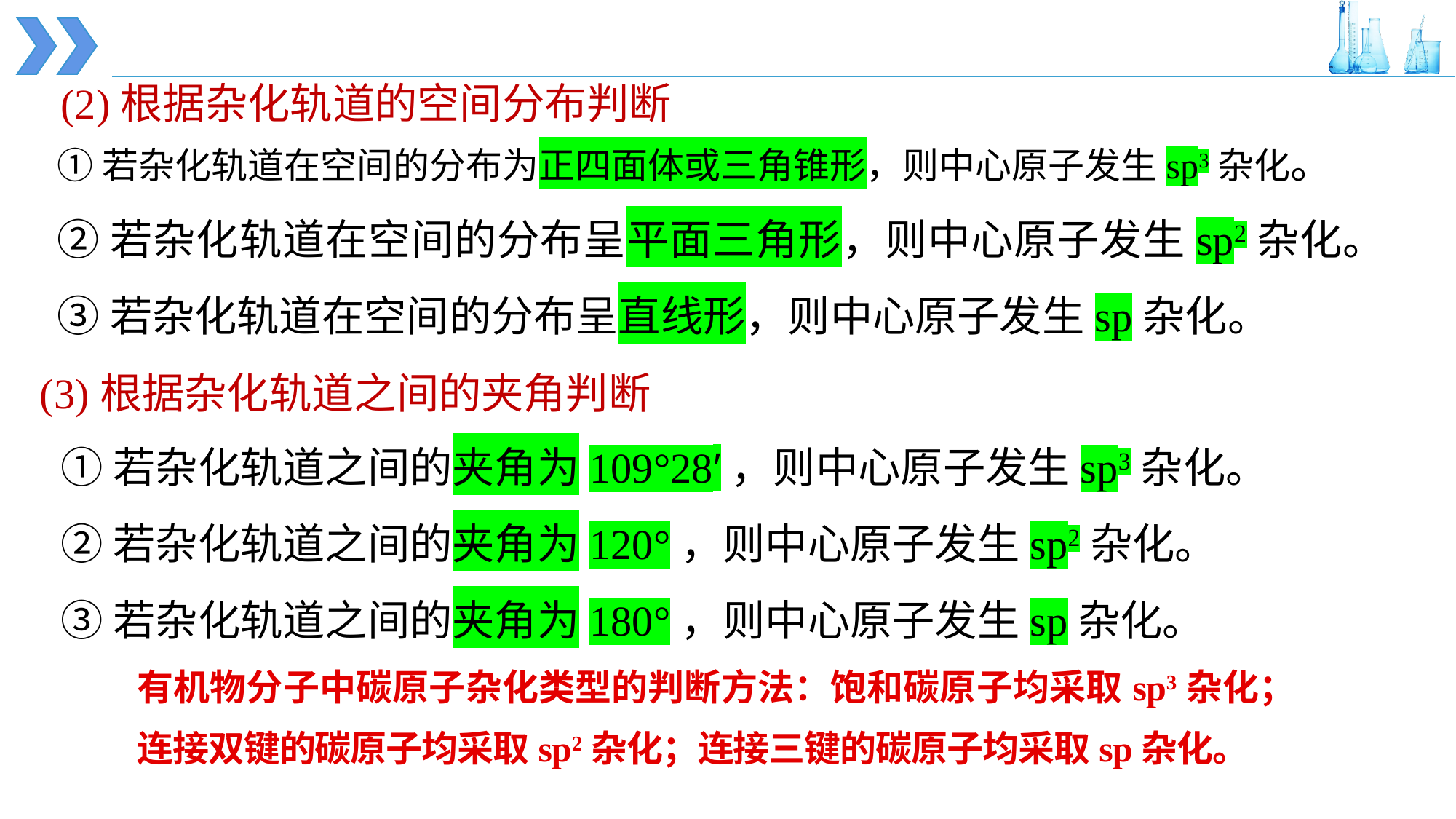

(2)根据杂化轨道的空间分布判断
①若杂化轨道在空间的分布为正四面体或三角锥形，则中心原子发生sp3杂化。
②若杂化轨道在空间的分布呈平面三角形，则中心原子发生sp2杂化。
③若杂化轨道在空间的分布呈直线形，则中心原子发生sp杂化。
(3)根据杂化轨道之间的夹角判断
①若杂化轨道之间的夹角为109°28′，则中心原子发生sp3杂化。
②若杂化轨道之间的夹角为120°，则中心原子发生sp2杂化。
③若杂化轨道之间的夹角为180°，则中心原子发生sp杂化。
有机物分子中碳原子杂化类型的判断方法：饱和碳原子均采取sp3杂化；连接双键的碳原子均采取sp2杂化；连接三键的碳原子均采取sp杂化。